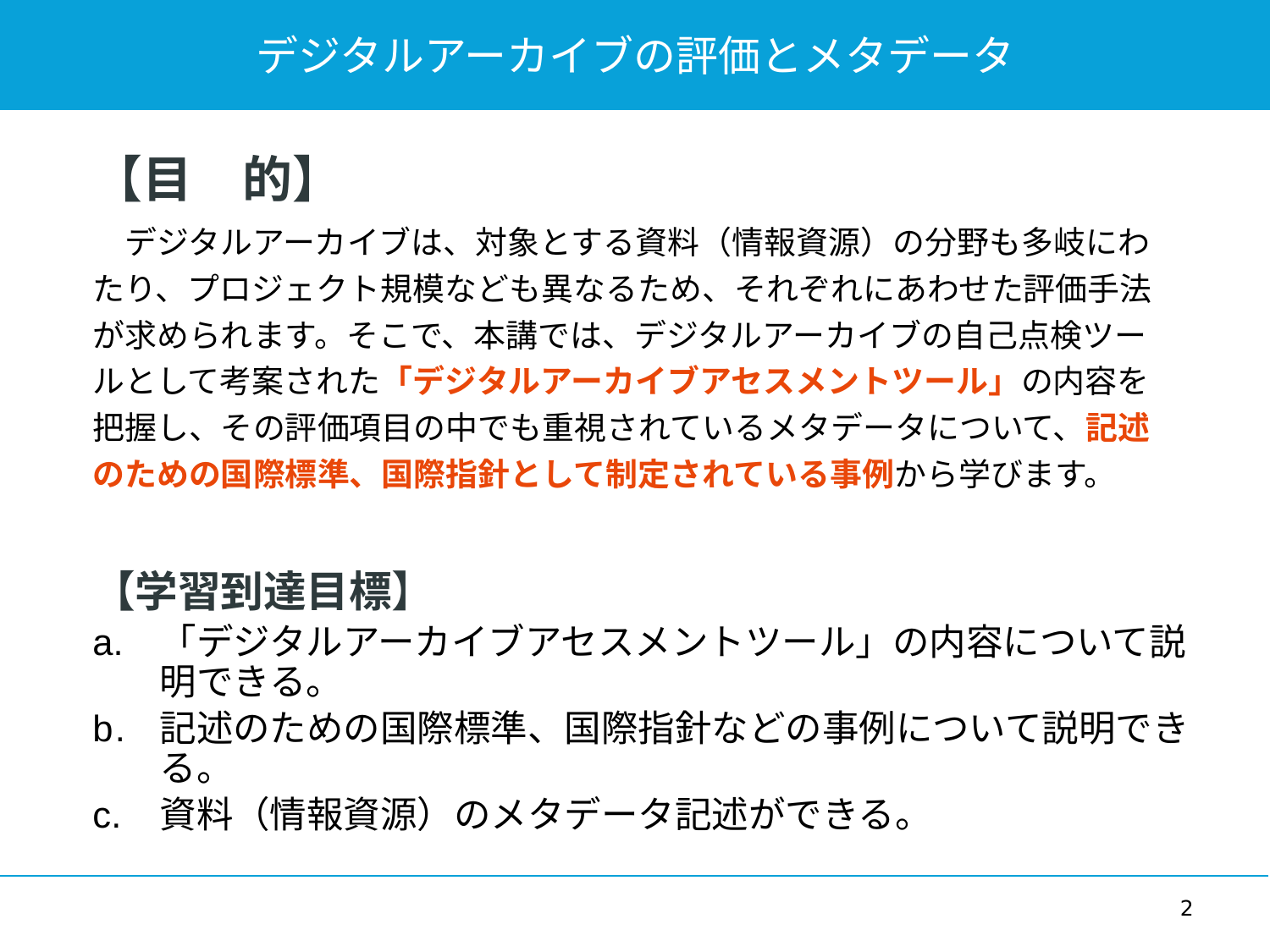

# デジタルアーカイブの評価とメタデータ
【目　的】
　デジタルアーカイブは、対象とする資料（情報資源）の分野も多岐にわたり、プロジェクト規模なども異なるため、それぞれにあわせた評価手法が求められます。そこで、本講では、デジタルアーカイブの自己点検ツールとして考案された「デジタルアーカイブアセスメントツール」の内容を把握し、その評価項目の中でも重視されているメタデータについて、記述のための国際標準、国際指針として制定されている事例から学びます。
【学習到達目標】
「デジタルアーカイブアセスメントツール」の内容について説明できる。
記述のための国際標準、国際指針などの事例について説明できる。
資料（情報資源）のメタデータ記述ができる。
2